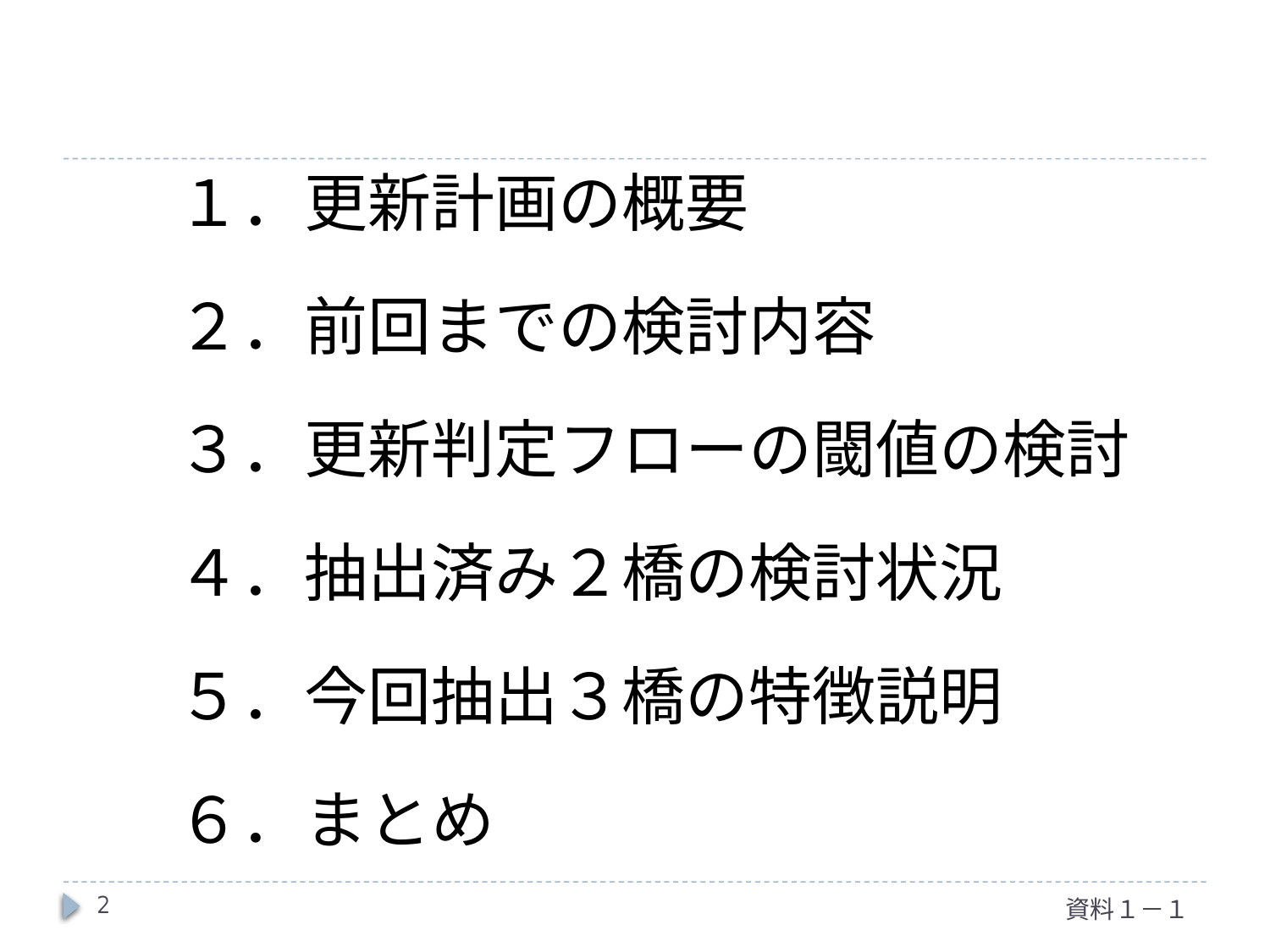

１．更新計画の概要

２．前回までの検討内容

３．更新判定フローの閾値の検討

４．抽出済み２橋の検討状況

５．今回抽出３橋の特徴説明

６．まとめ
2
資料１－１